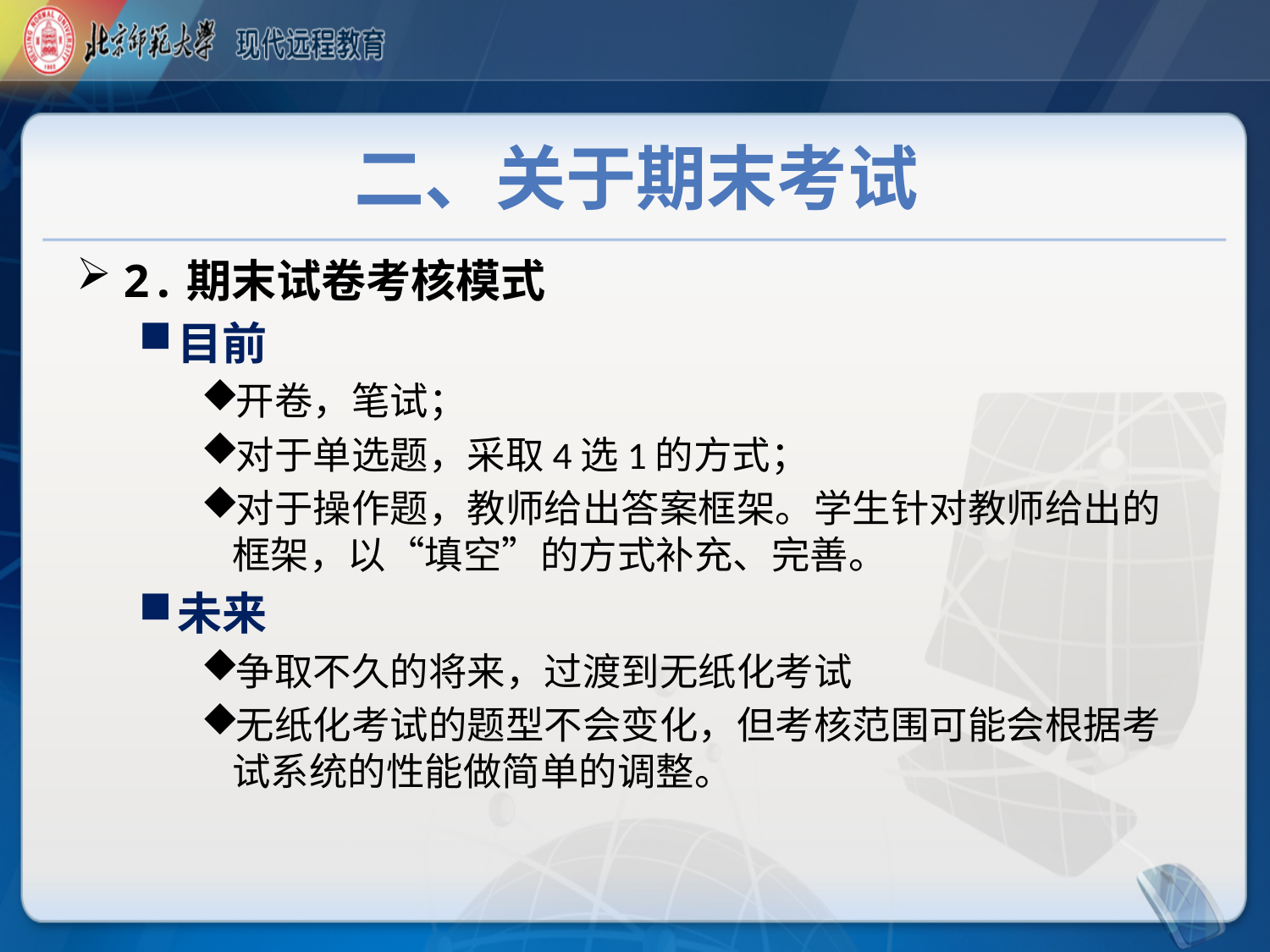

# 二、关于期末考试
2.期末试卷考核模式
目前
开卷，笔试；
对于单选题，采取4选1的方式；
对于操作题，教师给出答案框架。学生针对教师给出的框架，以“填空”的方式补充、完善。
未来
争取不久的将来，过渡到无纸化考试
无纸化考试的题型不会变化，但考核范围可能会根据考试系统的性能做简单的调整。